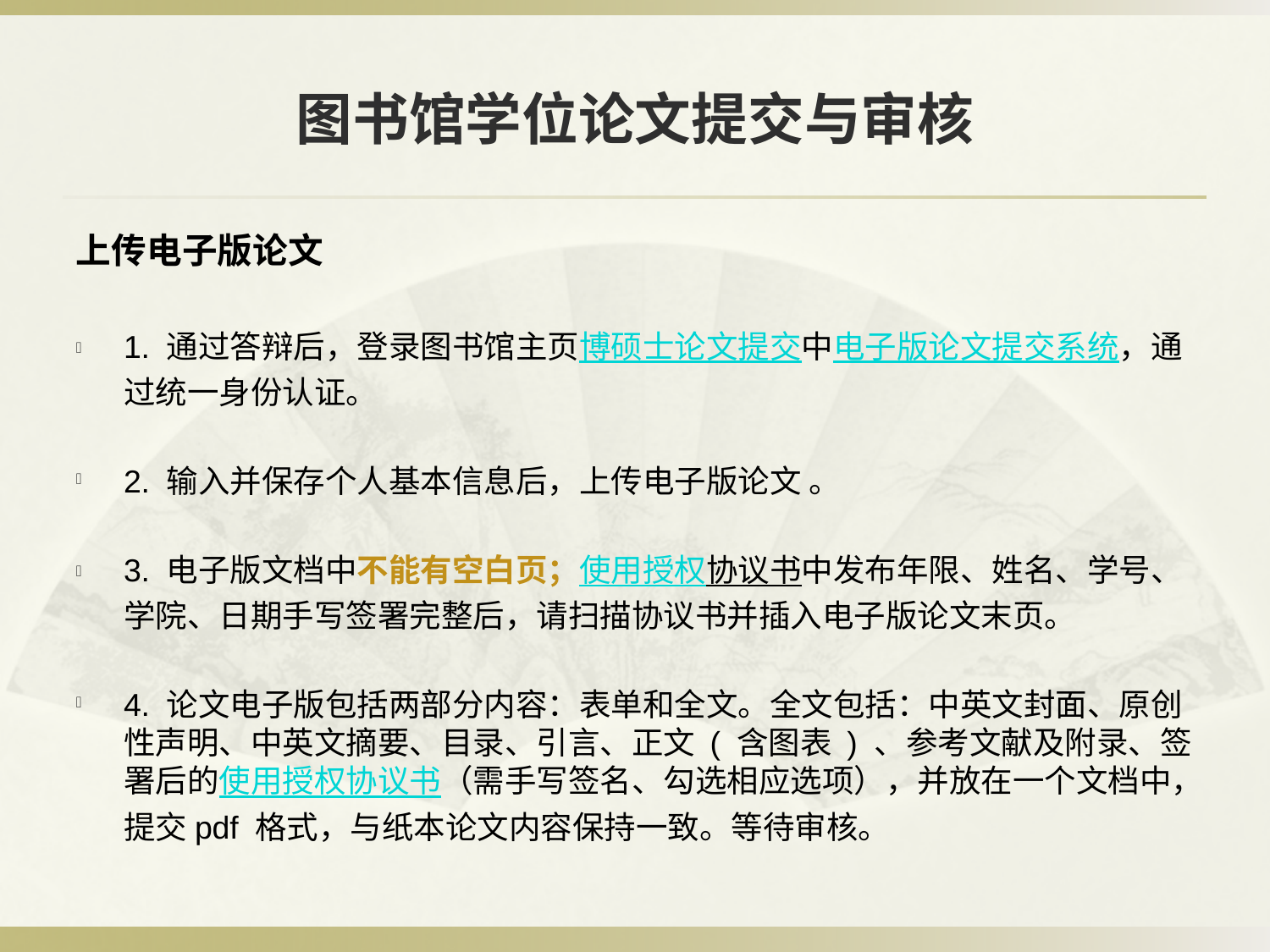

# 图书馆学位论文提交与审核
上传电子版论文

1. 通过答辩后，登录图书馆主页博硕士论文提交中电子版论文提交系统，通过统一身份认证。

2. 输入并保存个人基本信息后，上传电子版论文 。

3. 电子版文档中不能有空白页；使用授权协议书中发布年限、姓名、学号、学院、日期手写签署完整后，请扫描协议书并插入电子版论文末页。

4. 论文电子版包括两部分内容：表单和全文。全文包括：中英文封面、原创性声明、中英文摘要、目录、引言、正文 ( 含图表 ) 、参考文献及附录、签署后的使用授权协议书（需手写签名、勾选相应选项），并放在一个文档中，提交pdf 格式，与纸本论文内容保持一致。等待审核。